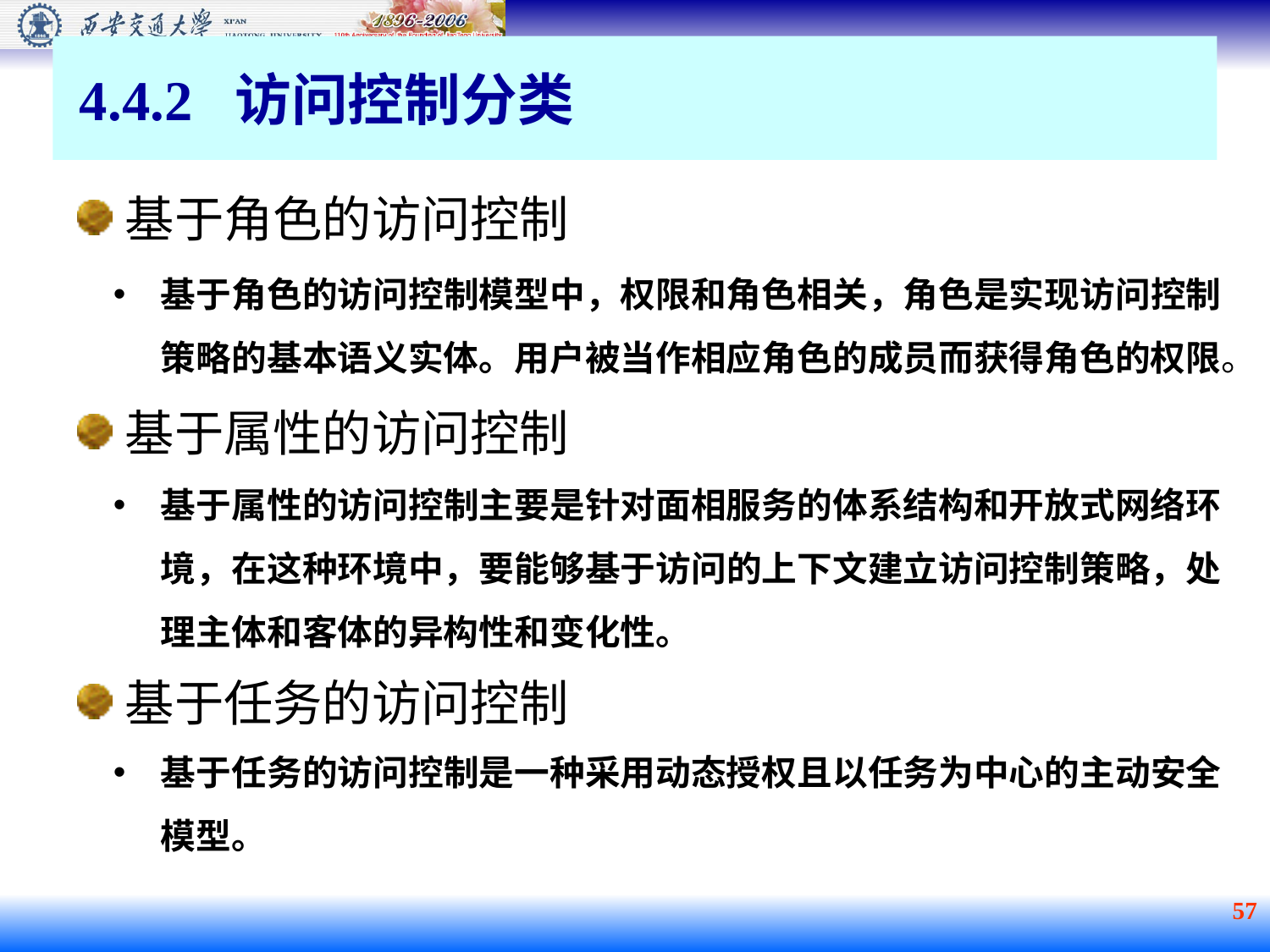

4.4.2  访问控制分类
基于角色的访问控制

基于角色的访问控制模型中，权限和角色相关，角色是实现访问控制策略的基本语义实体。用户被当作相应角色的成员而获得角色的权限。
基于属性的访问控制

基于属性的访问控制主要是针对面相服务的体系结构和开放式网络环境，在这种环境中，要能够基于访问的上下文建立访问控制策略，处理主体和客体的异构性和变化性。
基于任务的访问控制

基于任务的访问控制是一种采用动态授权且以任务为中心的主动安全模型。
 57